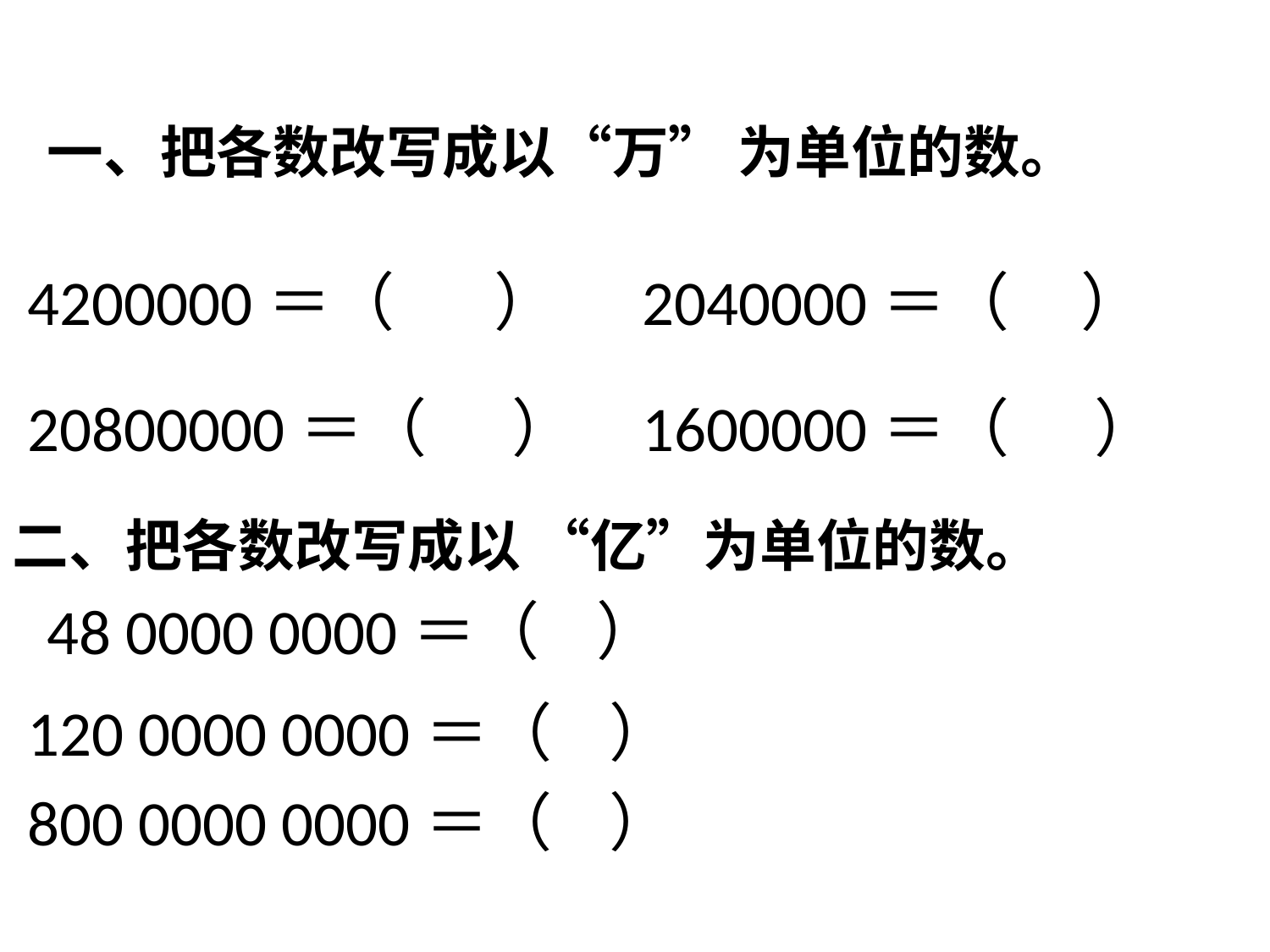

一、把各数改写成以“万” 为单位的数。
4200000＝（       ）
2040000＝（     ）
20800000＝（      ）
1600000＝（      ）
二、把各数改写成以 “亿”为单位的数。
48 0000 0000＝（    ）
120 0000 0000＝（    ）
800 0000 0000＝（    ）